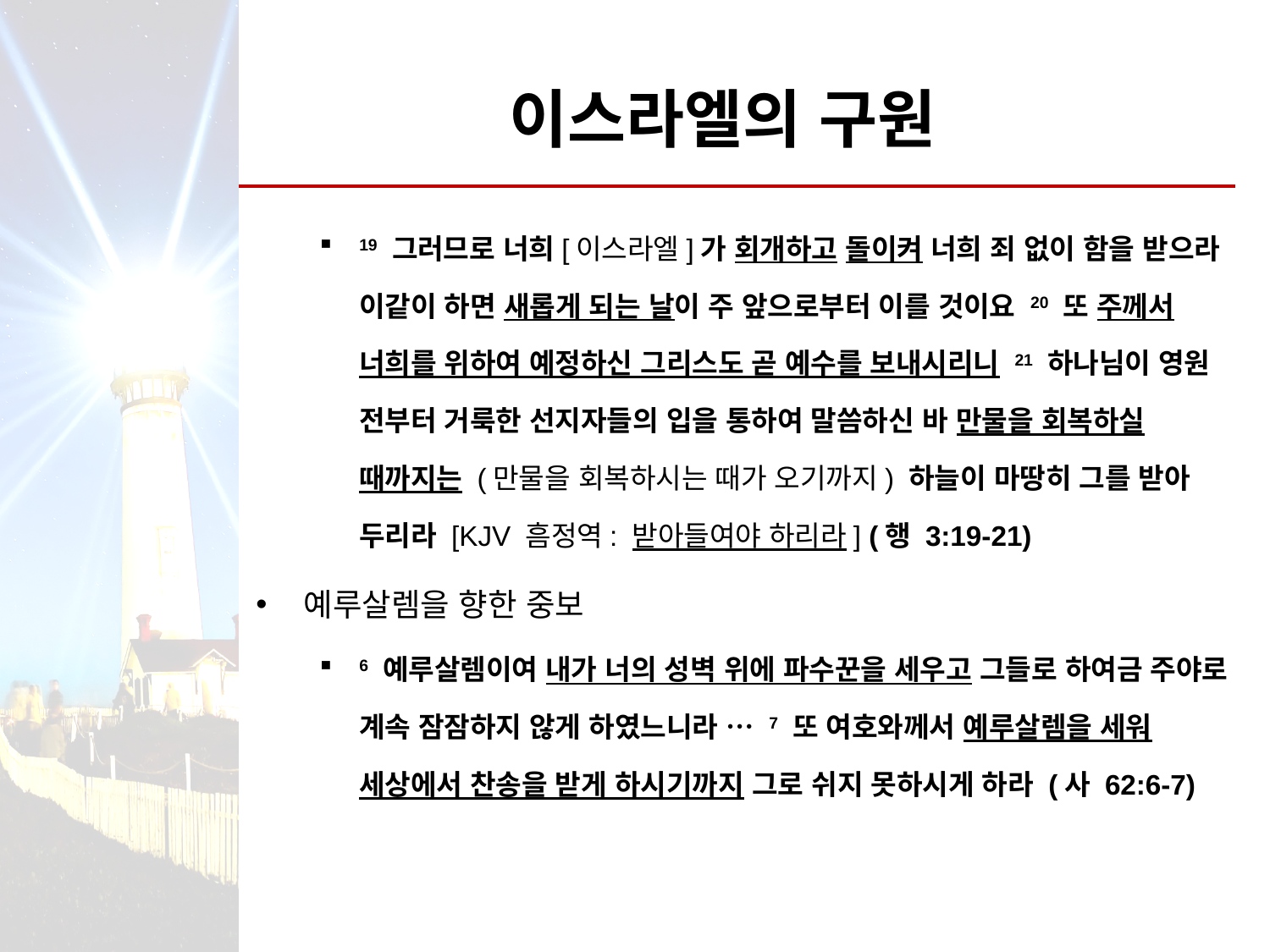

# 이스라엘의 구원
19 그러므로 너희[이스라엘]가 회개하고 돌이켜 너희 죄 없이 함을 받으라 이같이 하면 새롭게 되는 날이 주 앞으로부터 이를 것이요 20 또 주께서 너희를 위하여 예정하신 그리스도 곧 예수를 보내시리니 21 하나님이 영원 전부터 거룩한 선지자들의 입을 통하여 말씀하신 바 만물을 회복하실 때까지는 (만물을 회복하시는 때가 오기까지) 하늘이 마땅히 그를 받아 두리라 [KJV 흠정역: 받아들여야 하리라] (행 3:19-21)
예루살렘을 향한 중보
6 예루살렘이여 내가 너의 성벽 위에 파수꾼을 세우고 그들로 하여금 주야로 계속 잠잠하지 않게 하였느니라 … 7 또 여호와께서 예루살렘을 세워 세상에서 찬송을 받게 하시기까지 그로 쉬지 못하시게 하라 (사 62:6-7)